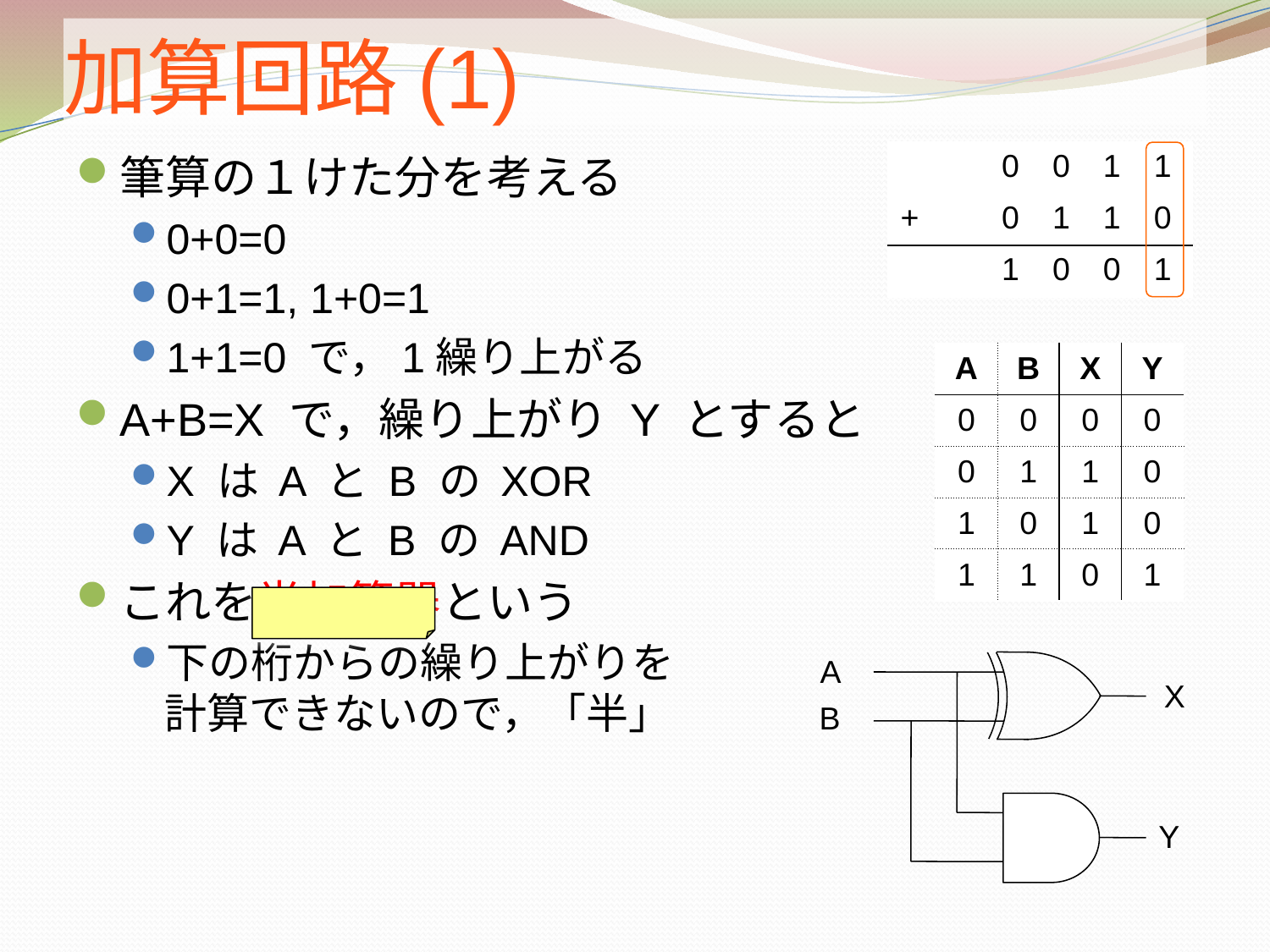

# 加算回路(1)
筆算の１けた分を考える
0+0=0
0+1=1, 1+0=1
1+1=0 で，1繰り上がる
A+B=X で，繰り上がり Y とすると
X は A と B の XOR
Y は A と B の AND
これを半加算器という
下の桁からの繰り上がりを
計算できないので，「半」
|  |  | 0 | 0 | 1 | 1 |
| --- | --- | --- | --- | --- | --- |
| + |  | 0 | 1 | 1 | 0 |
|  |  | 1 | 0 | 0 | 1 |

| A | B | X | Y |
| --- | --- | --- | --- |
| 0 | 0 | 0 | 0 |
| 0 | 1 | 1 | 0 |
| 1 | 0 | 1 | 0 |
| 1 | 1 | 0 | 1 |

A
X
B

Y